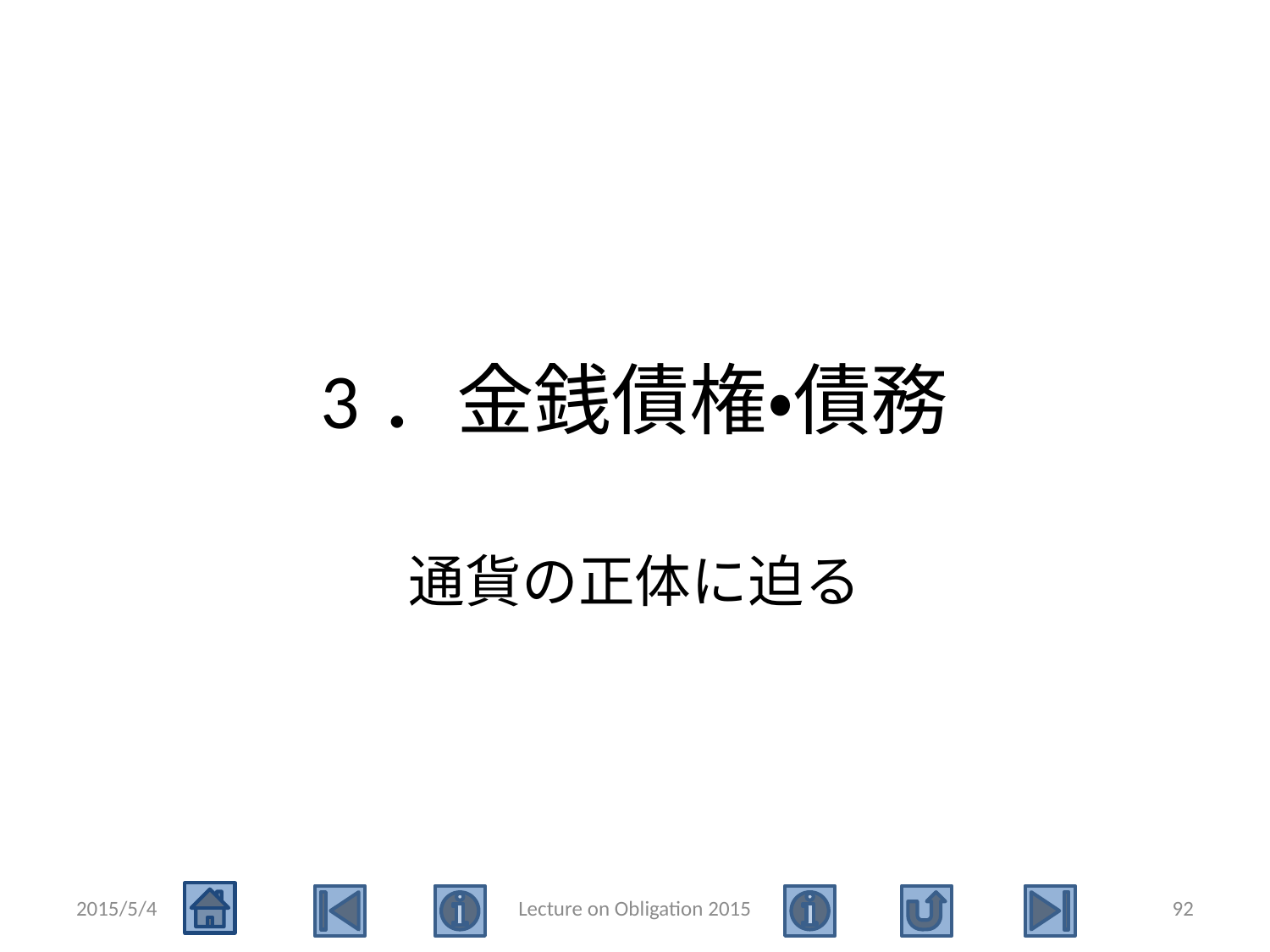

# 3．金銭債権・債務
通貨の正体に迫る
2015/5/4
Lecture on Obligation 2015
92